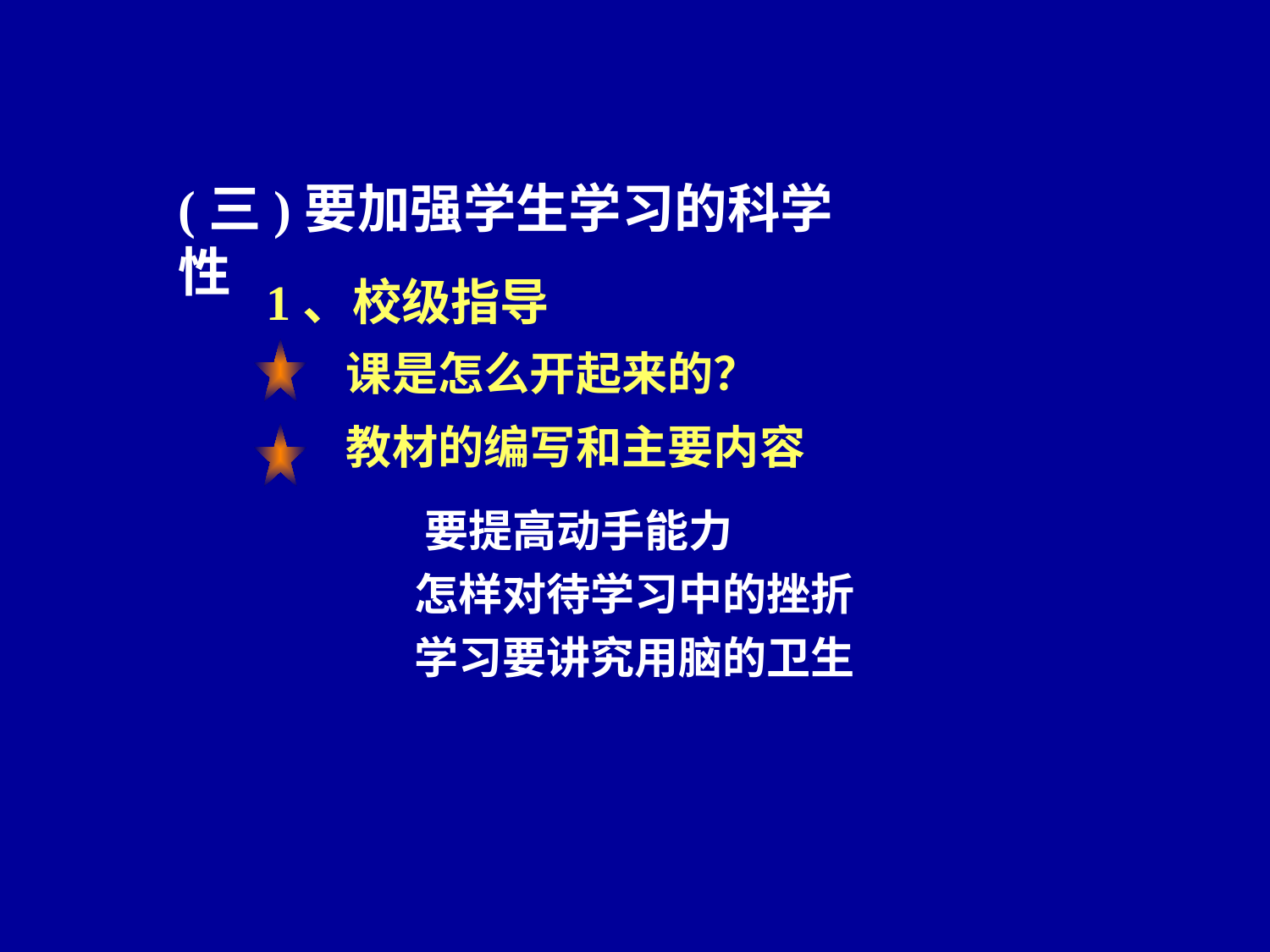

(三)要加强学生学习的科学性
1、校级指导

课是怎么开起来的？
教材的编写和主要内容

 要提高动手能力
怎样对待学习中的挫折
学习要讲究用脑的卫生